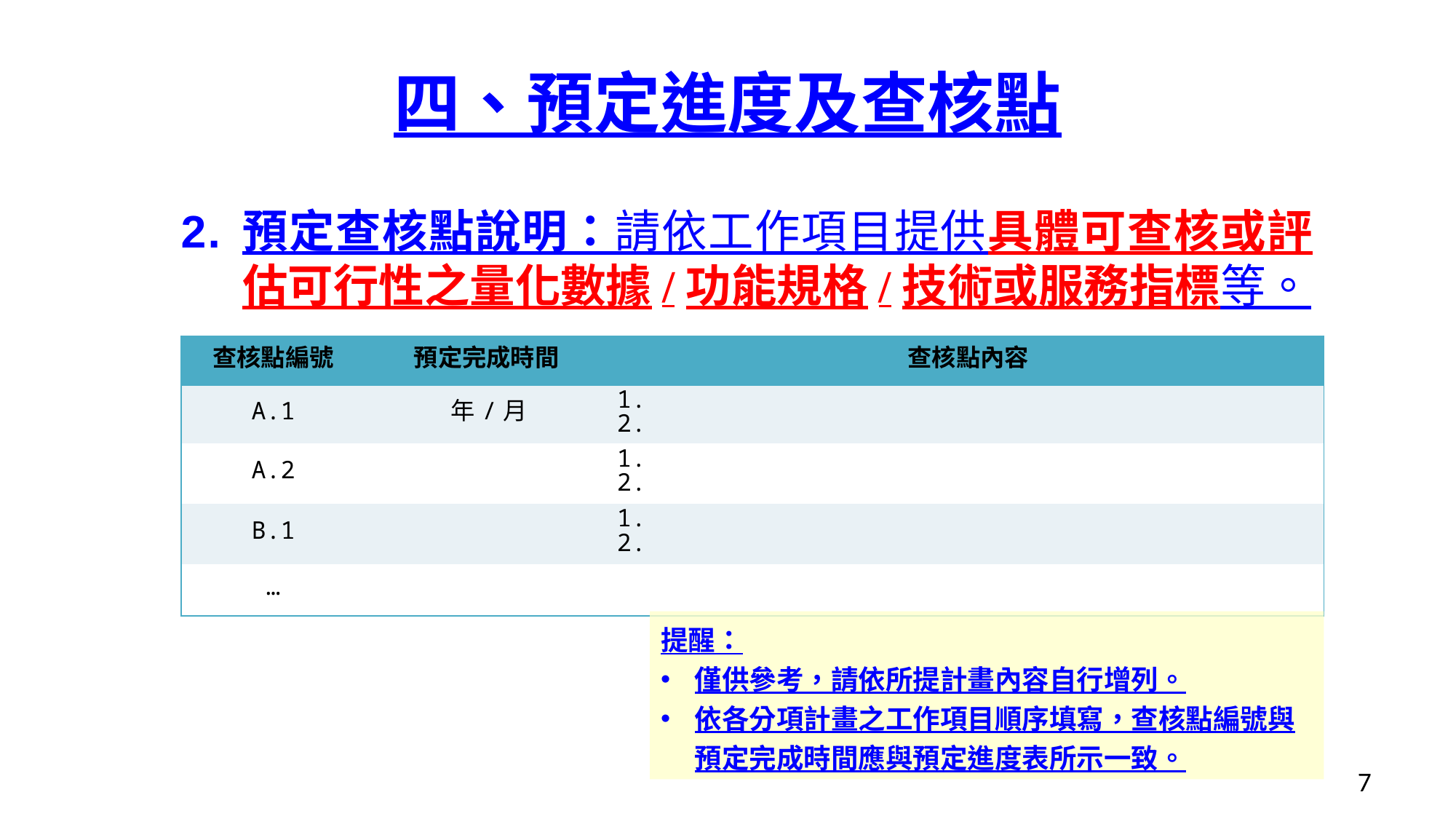

# 四、預定進度及查核點
預定查核點說明：請依工作項目提供具體可查核或評估可行性之量化數據/功能規格/技術或服務指標等。
| 查核點編號 | 預定完成時間 | 查核點內容 |
| --- | --- | --- |
| A.1 | 年/月 | 1. 2. |
| A.2 |  | 1. 2. |
| B.1 |  | 1. 2. |
| … |  |  |
提醒：
僅供參考，請依所提計畫內容自行增列。
依各分項計畫之工作項目順序填寫，查核點編號與預定完成時間應與預定進度表所示一致。
7